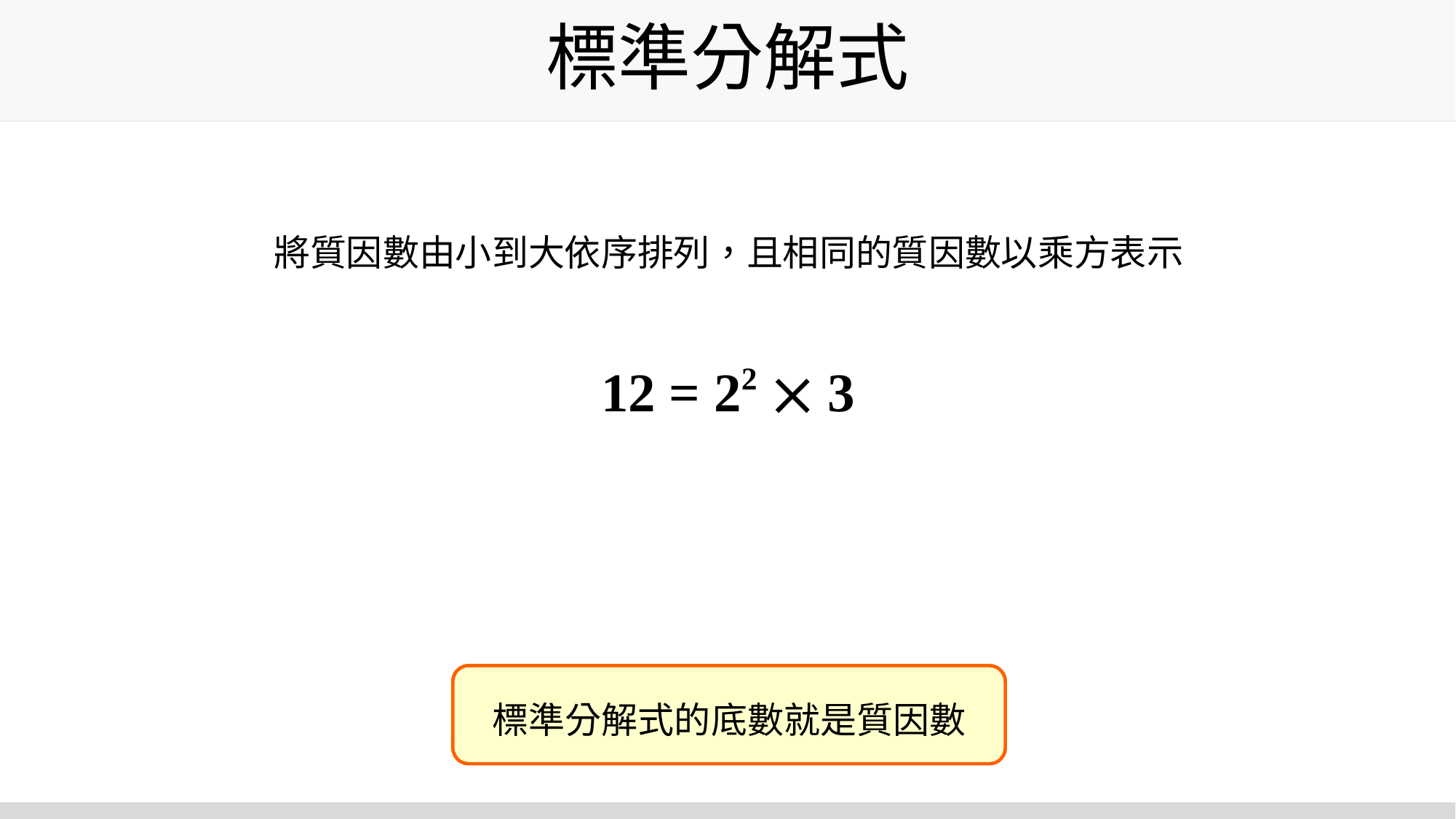

# 標準分解式
將質因數由小到大依序排列，且相同的質因數以乘方表示
12 = 22 × 3
標準分解式的底數就是質因數